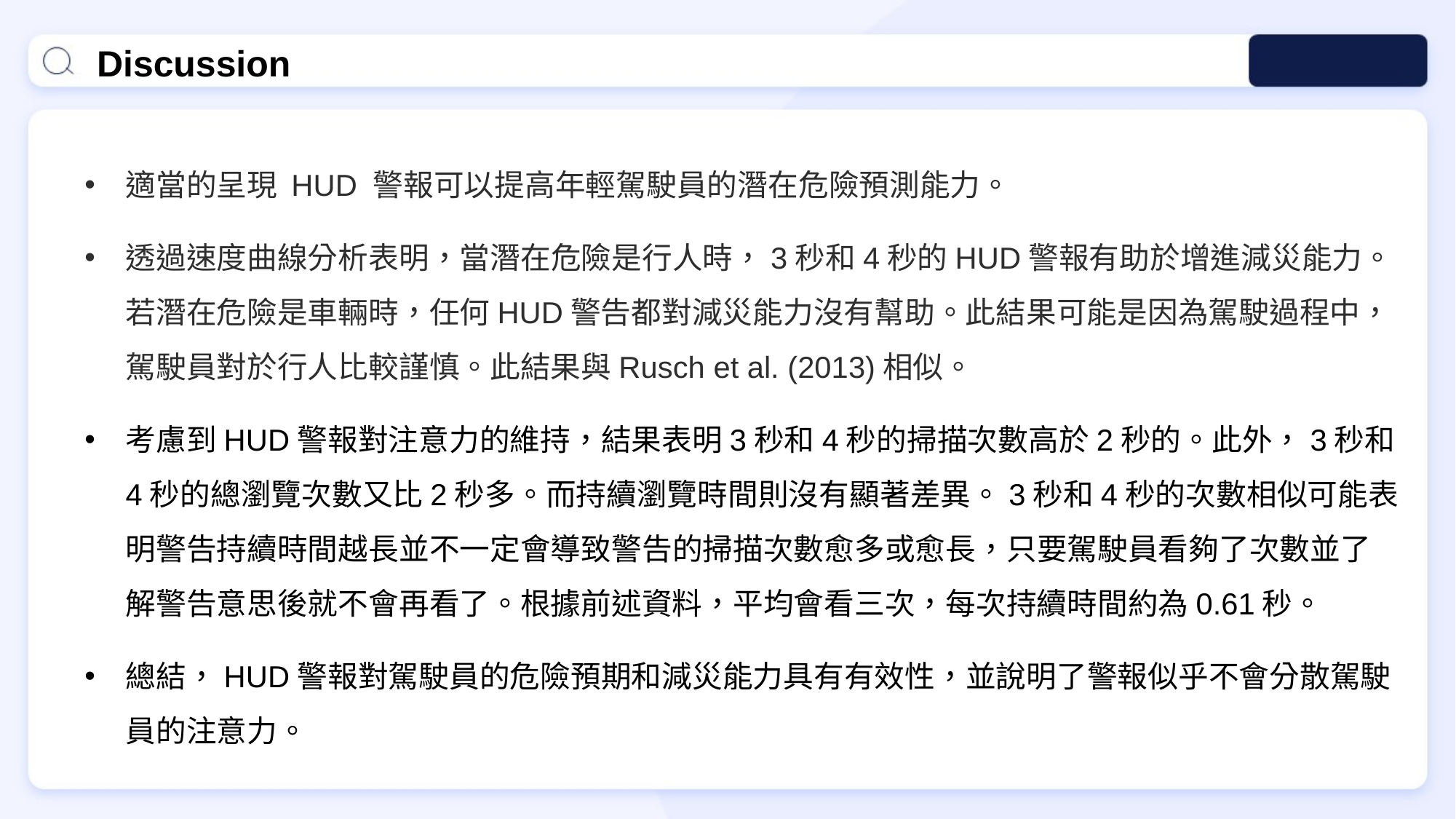

Discussion
適當的呈現 HUD 警報可以提高年輕駕駛員的潛在危險預測能力。
透過速度曲線分析表明，當潛在危險是行人時，3秒和4秒的HUD警報有助於增進減災能力。若潛在危險是車輛時，任何HUD警告都對減災能力沒有幫助。此結果可能是因為駕駛過程中，駕駛員對於行人比較謹慎。此結果與Rusch et al. (2013)相似。
考慮到HUD警報對注意力的維持，結果表明3秒和4秒的掃描次數高於2秒的。此外，3秒和4秒的總瀏覽次數又比2秒多。而持續瀏覽時間則沒有顯著差異。3秒和4秒的次數相似可能表明警告持續時間越長並不一定會導致警告的掃描次數愈多或愈長，只要駕駛員看夠了次數並了解警告意思後就不會再看了。根據前述資料，平均會看三次，每次持續時間約為0.61秒。
總結，HUD警報對駕駛員的危險預期和減災能力具有有效性，並說明了警報似乎不會分散駕駛員的注意力。